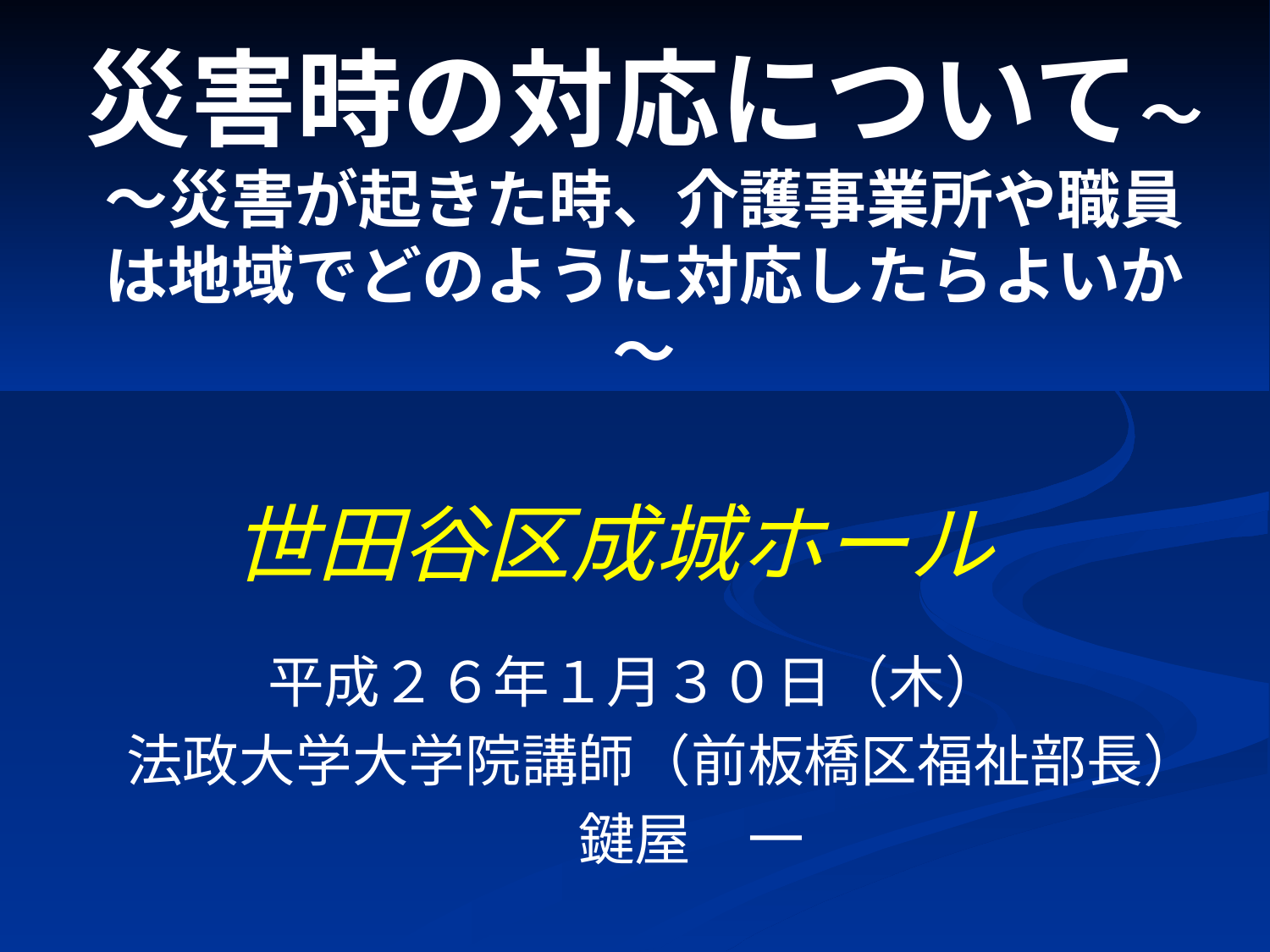

# 災害時の対応について～～災害が起きた時、介護事業所や職員は地域でどのように対応したらよいか～
世田谷区成城ホール
平成２６年１月３０日（木）
　法政大学大学院講師（前板橋区福祉部長）
　　鍵屋　一